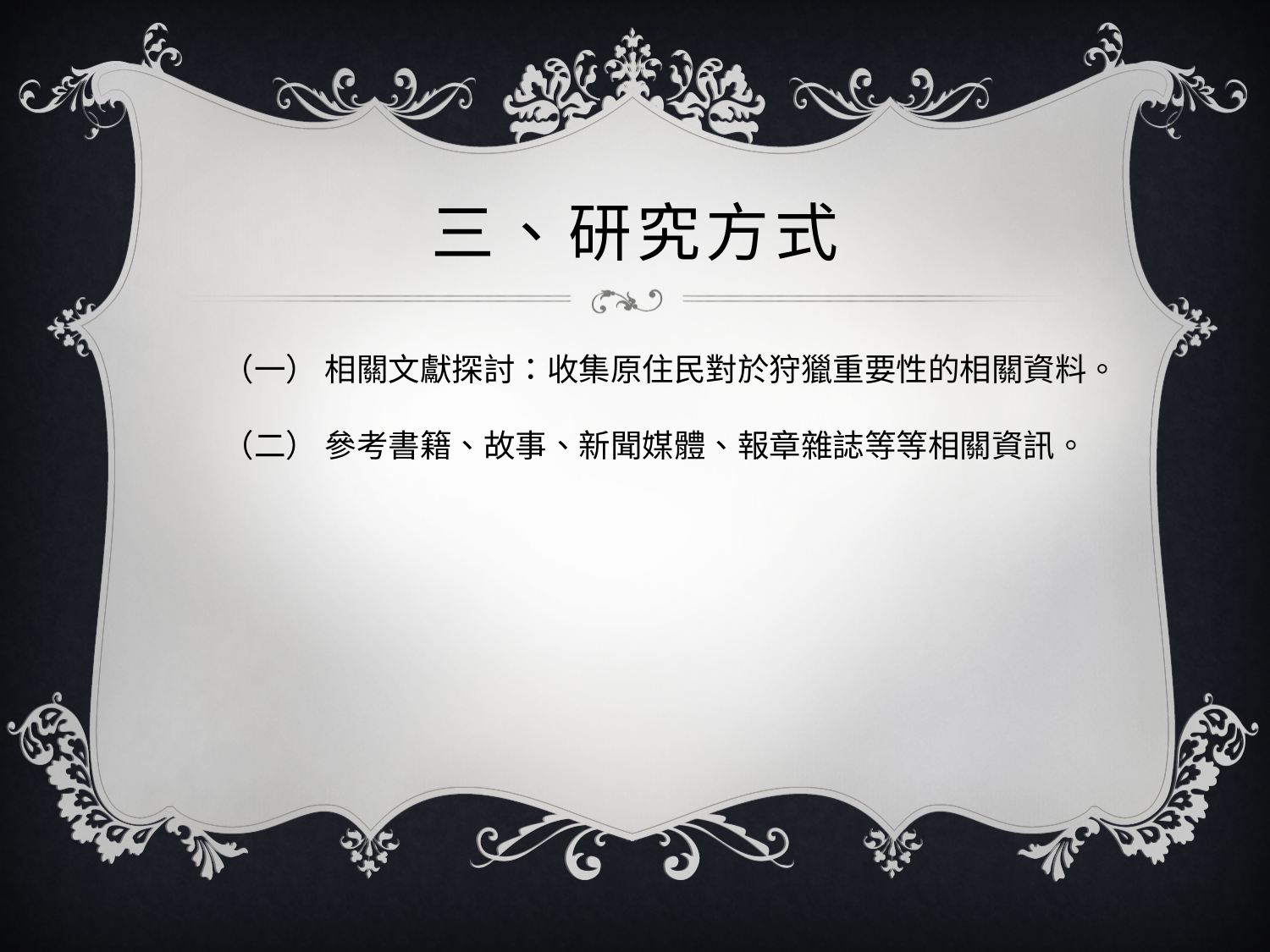

# 三、研究方式
（一） 相關文獻探討：收集原住民對於狩獵重要性的相關資料。

（二） 參考書籍、故事、新聞媒體、報章雜誌等等相關資訊。